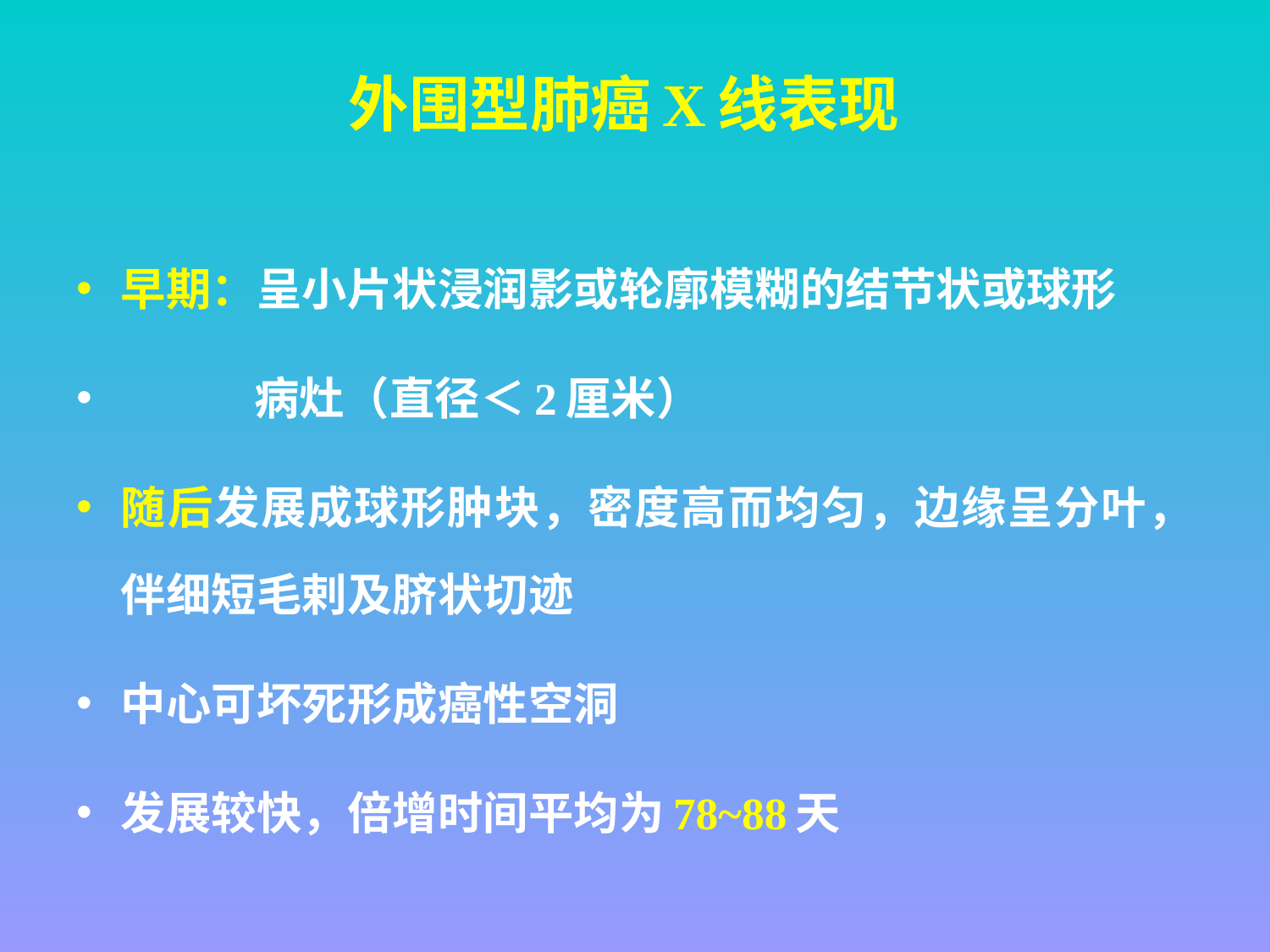

# 外围型肺癌X线表现
早期：呈小片状浸润影或轮廓模糊的结节状或球形
            病灶（直径＜2厘米）
随后发展成球形肿块，密度高而均匀，边缘呈分叶，伴细短毛剌及脐状切迹
中心可坏死形成癌性空洞
发展较快，倍增时间平均为78~88天